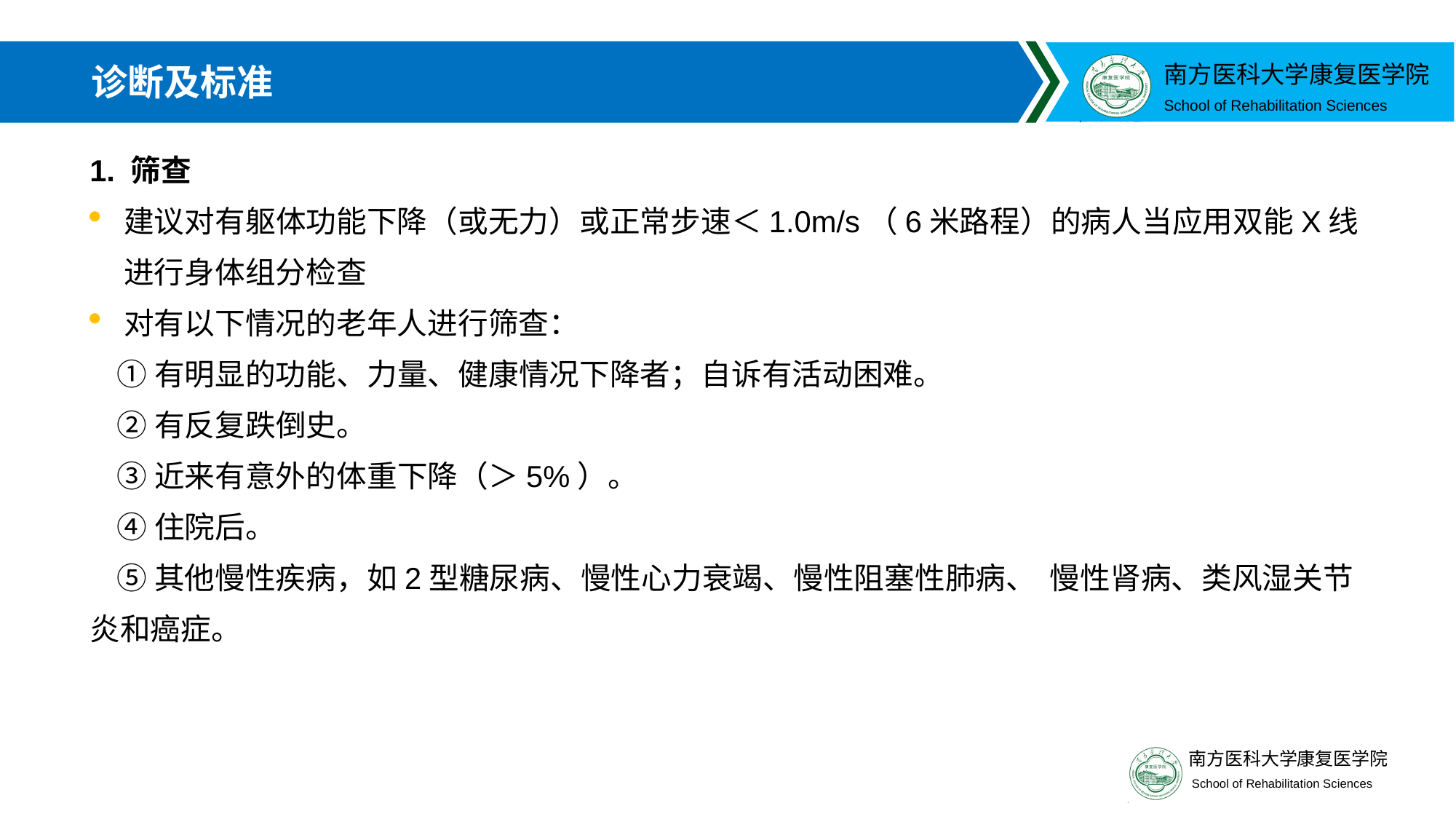

# 诊断及标准
1. 筛查
建议对有躯体功能下降（或无力）或正常步速＜1.0m/s（6米路程）的病人当应用双能X线进行身体组分检查
对有以下情况的老年人进行筛查：
    ①有明显的功能、力量、健康情况下降者；自诉有活动困难。
    ②有反复跌倒史。
    ③近来有意外的体重下降（＞5%）。
    ④住院后。
    ⑤其他慢性疾病，如2型糖尿病、慢性心力衰竭、慢性阻塞性肺病、  慢性肾病、类风湿关节炎和癌症。